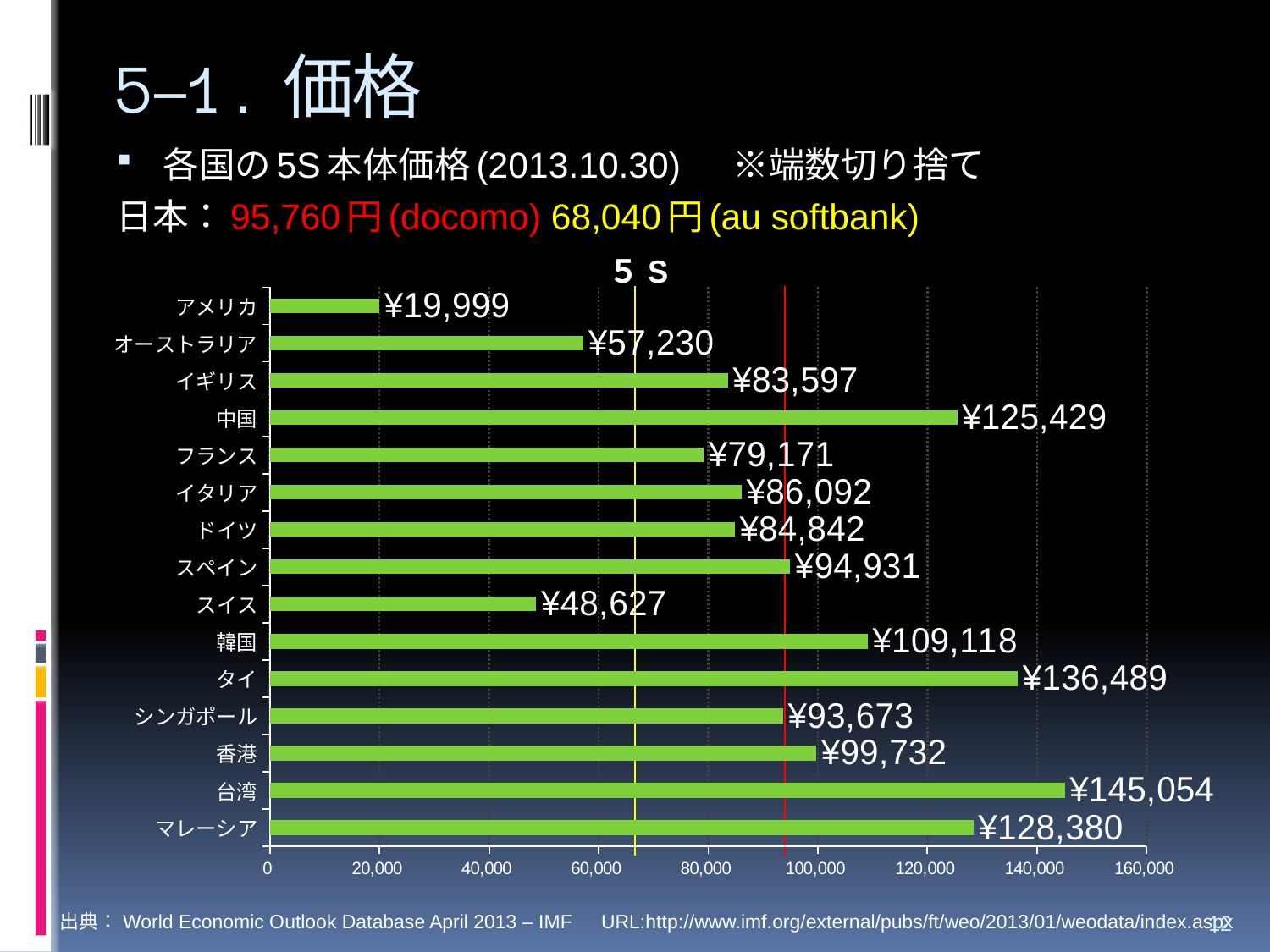

# 5-1.価格
各国の5S本体価格(2013.10.30) 　※端数切り捨て
日本：95,760円(docomo) 68,040円(au softbank)

### Chart:

| Category | ５S |
|---|---|
| マレーシア | 128380.99 |
| 台湾 | 145054.2 |
| 香港 | 99732.55 |
| シンガポール | 93673.58 |
| タイ | 136489.94 |
| 韓国 | 109118.23 |
| スイス | 48627.02 |
| スペイン | 94931.77 |
| ドイツ | 84842.39 |
| イタリア | 86092.24 |
| フランス | 79171.67 |
| 中国 | 125429.31 |
| イギリス | 83597.73 |
| オーストラリア | 57230.1 |
| アメリカ | 19999.5 |
12
出典：World Economic Outlook Database April 2013 – IMF　URL:http://www.imf.org/external/pubs/ft/weo/2013/01/weodata/index.aspx